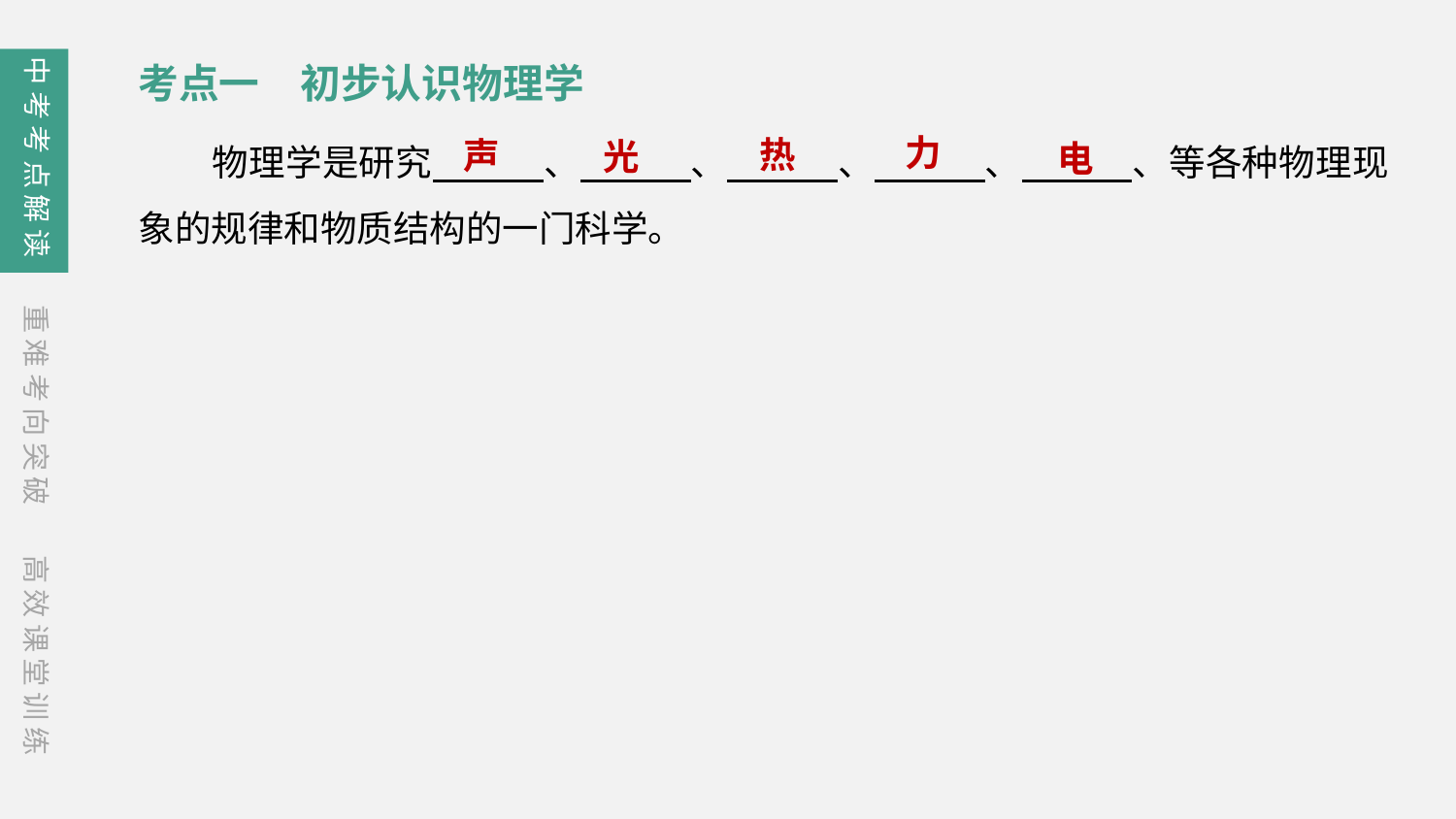

中考考点解读

考点一　初步认识物理学
力
热
声
光
电
　　物理学是研究　　　、　　　、　　　、　　　、　　　、等各种物理现象的规律和物质结构的一门科学。
重难考向突破
高效课堂训练